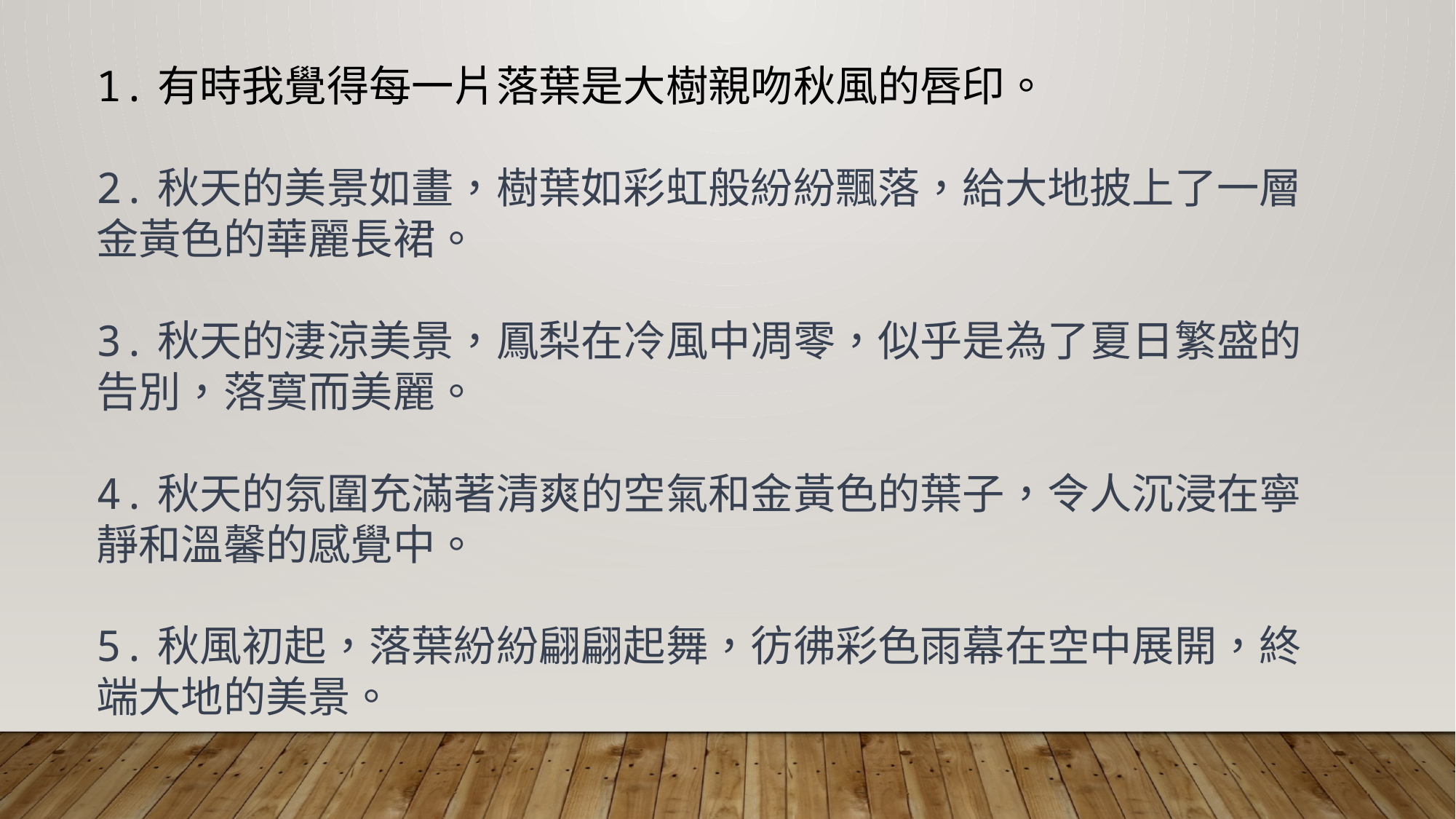

1.有時我覺得每一片落葉是大樹親吻秋風的唇印。

2.秋天的美景如畫，樹葉如彩虹般紛紛飄落，給大地披上了一層金黃色的華麗長裙。

3.秋天的淒涼美景，鳳梨在冷風中凋零，似乎是為了夏日繁盛的告別，落寞而美麗。

4.秋天的氛圍充滿著清爽的空氣和金黃色的葉子，令人沉浸在寧靜和溫馨的感覺中。

5.秋風初起，落葉紛紛翩翩起舞，彷彿彩色雨幕在空中展開，終端大地的美景。